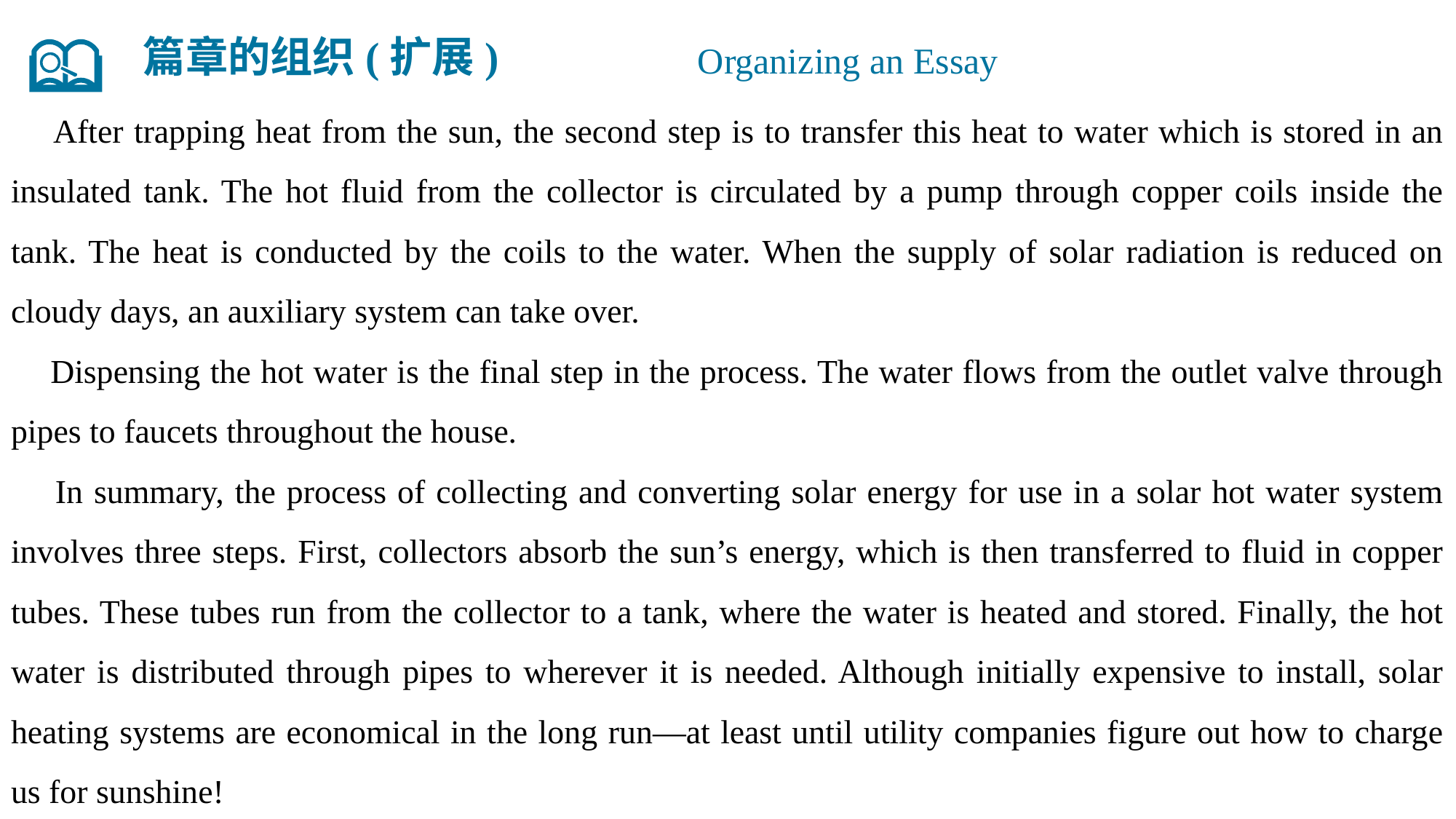

篇章的组织(扩展)
Organizing an Essay
    After trapping heat from the sun, the second step is to transfer this heat to water which is stored in an insulated tank. The hot fluid from the collector is circulated by a pump through copper coils inside the tank. The heat is conducted by the coils to the water. When the supply of solar radiation is reduced on cloudy days, an auxiliary system can take over.
    Dispensing the hot water is the final step in the process. The water flows from the outlet valve through pipes to faucets throughout the house.
    In summary, the process of collecting and converting solar energy for use in a solar hot water system involves three steps. First, collectors absorb the sun’s energy, which is then transferred to fluid in copper tubes. These tubes run from the collector to a tank, where the water is heated and stored. Finally, the hot water is distributed through pipes to wherever it is needed. Although initially expensive to install, solar heating systems are economical in the long run—at least until utility companies figure out how to charge us for sunshine!